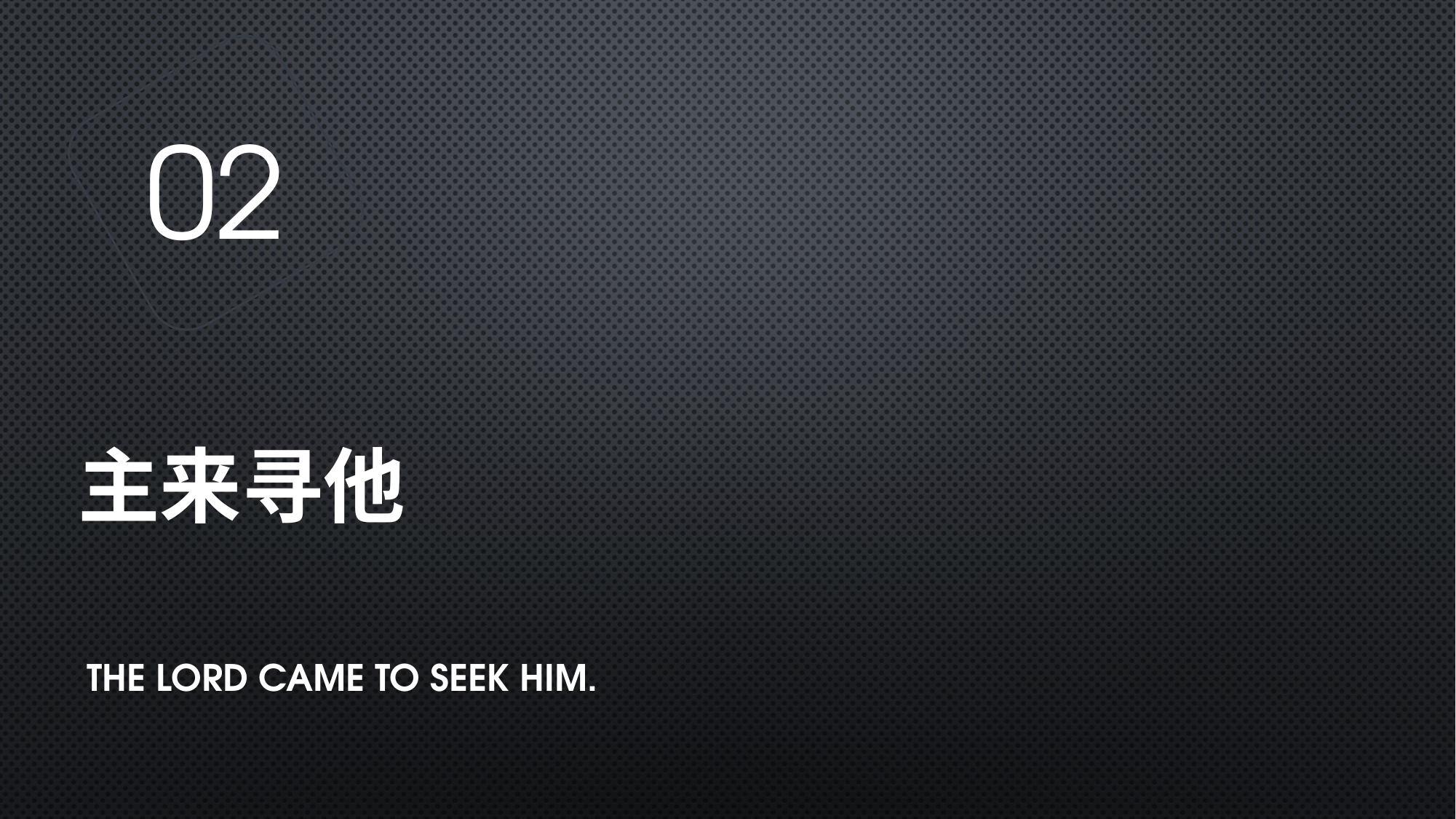

02
# 主来寻他
The Lord came to seek him.